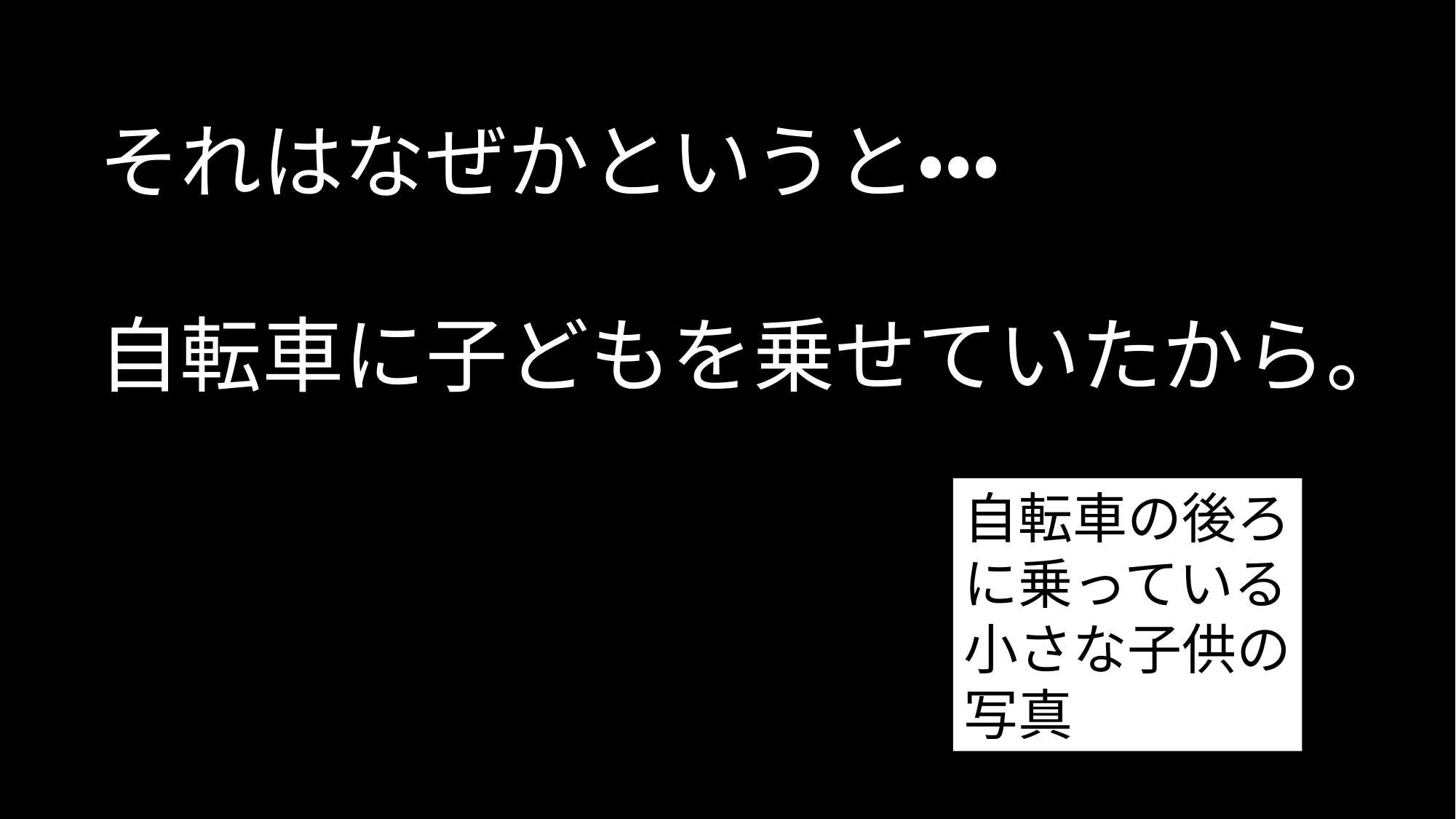

それはなぜかというと・・・
自転車に子どもを乗せていたから。
自転車の後ろに乗っている小さな子供の写真